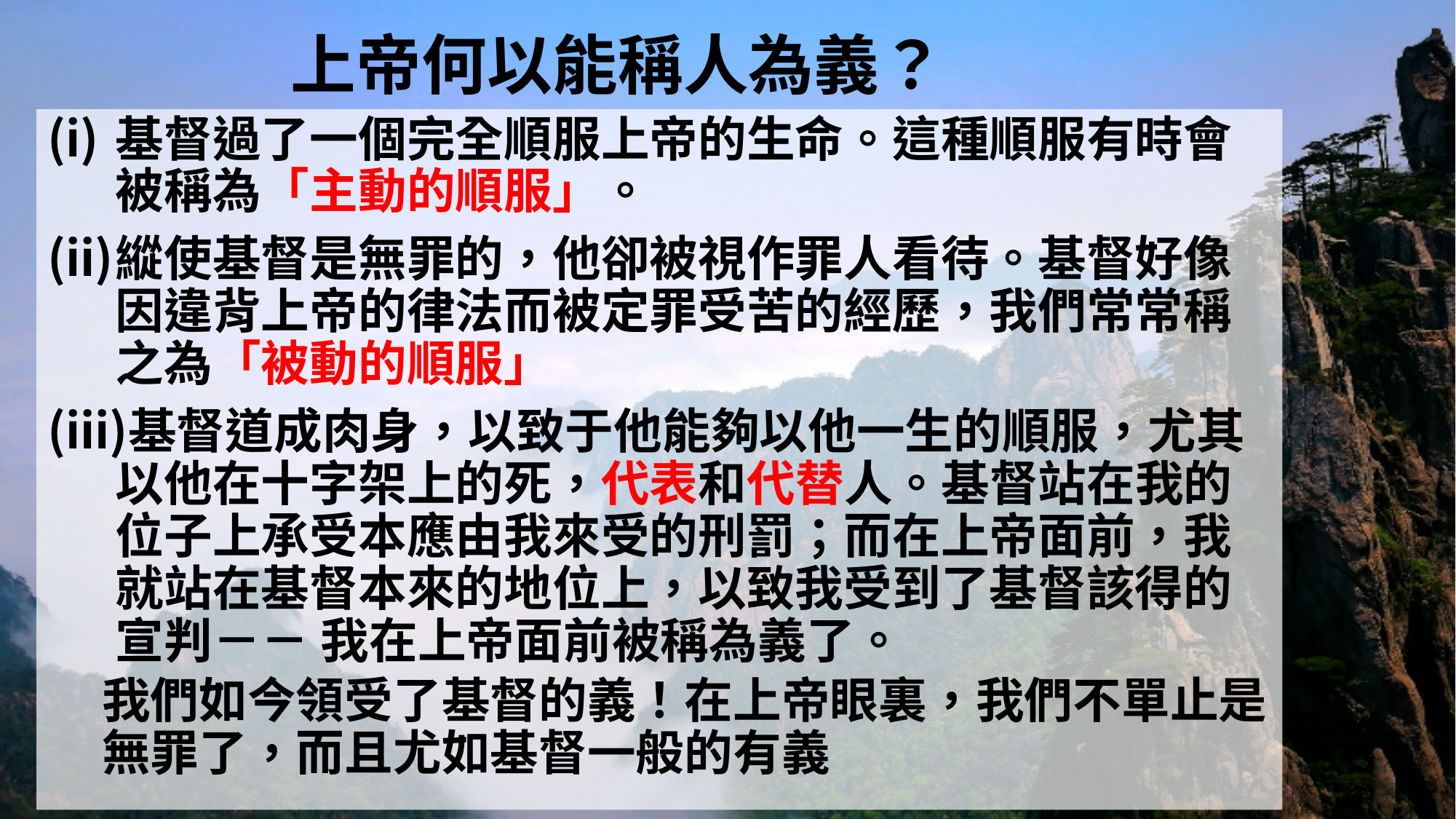

# 上帝何以能稱人為義？
基督過了一個完全順服上帝的生命。這種順服有時會被稱為「主動的順服」。
縱使基督是無罪的，他卻被視作罪人看待。基督好像因違背上帝的律法而被定罪受苦的經歷，我們常常稱之為「被動的順服」
基督道成肉身，以致于他能夠以他一生的順服，尤其以他在十字架上的死，代表和代替人。基督站在我的位子上承受本應由我來受的刑罰；而在上帝面前，我就站在基督本來的地位上，以致我受到了基督該得的宣判－－ 我在上帝面前被稱為義了。
我們如今領受了基督的義！在上帝眼裏，我們不單止是無罪了，而且尤如基督一般的有義